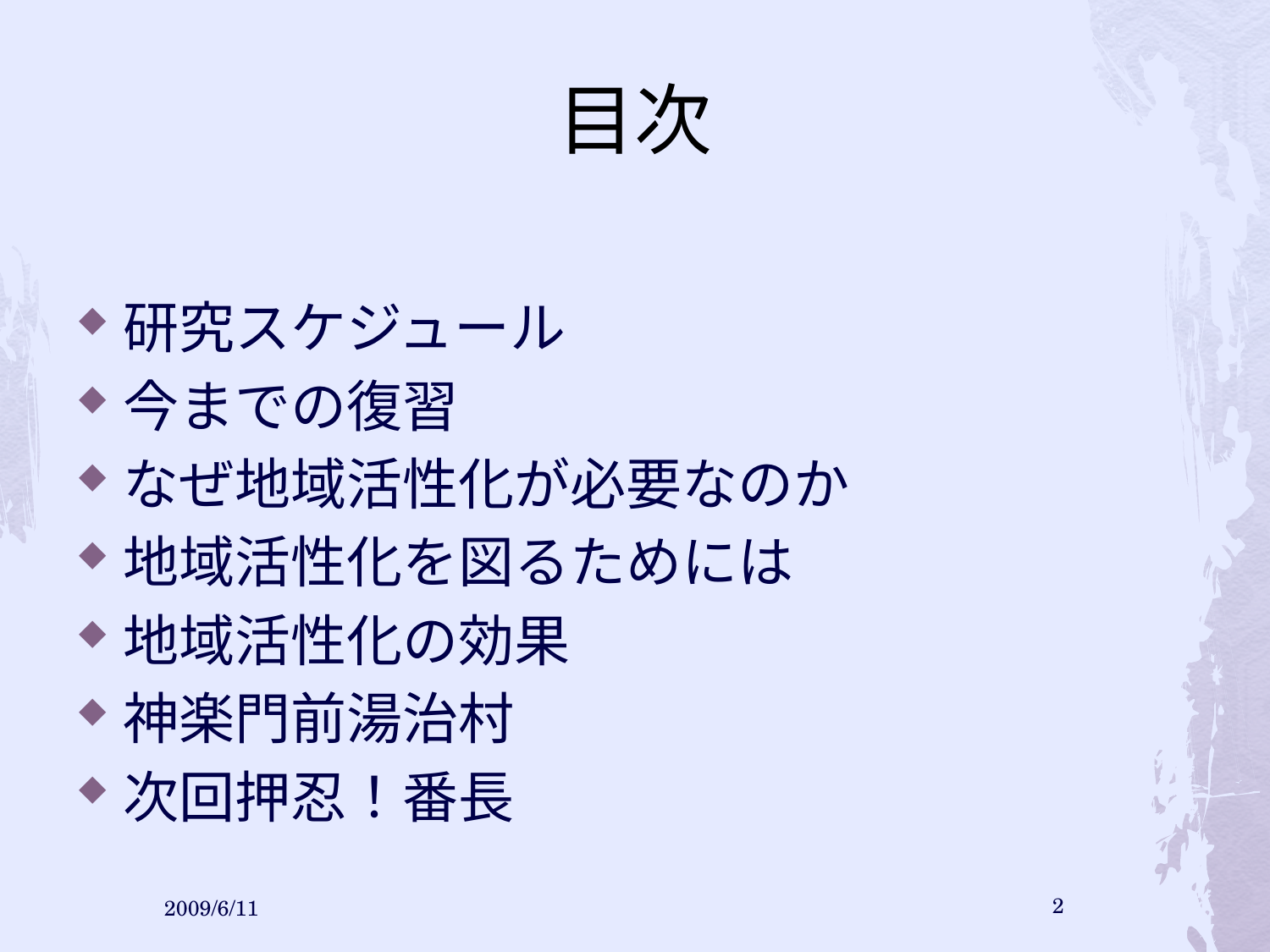

# 目次

研究スケジュール
今までの復習
なぜ地域活性化が必要なのか
地域活性化を図るためには
地域活性化の効果
神楽門前湯治村
次回押忍！番長

2009/6/11
2